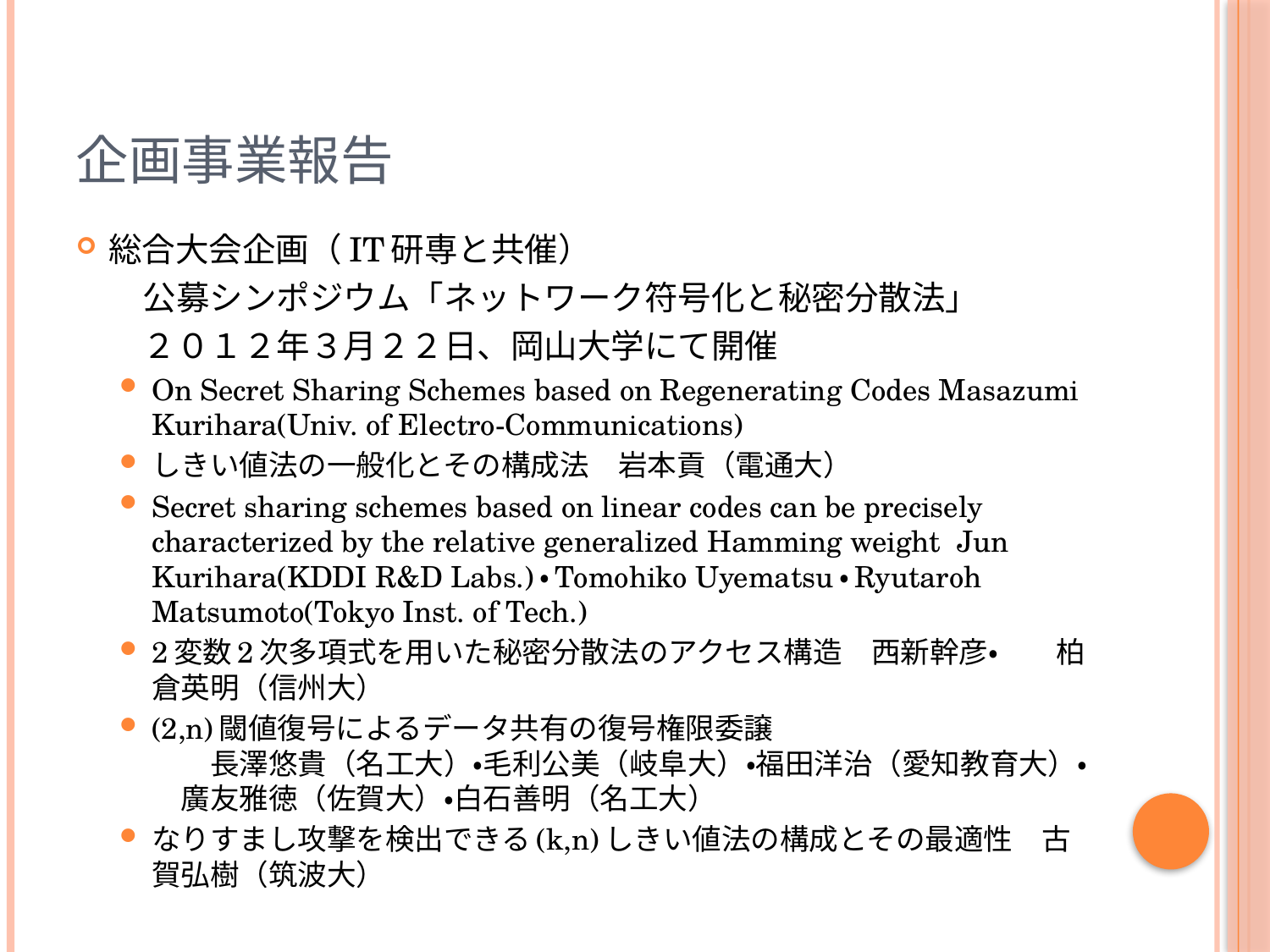

# 企画事業報告
総合大会企画（IT研専と共催）
　　公募シンポジウム「ネットワーク符号化と秘密分散法」
　　２０１２年３月２２日、岡山大学にて開催
On Secret Sharing Schemes based on Regenerating Codes Masazumi Kurihara(Univ. of Electro-Communications)
しきい値法の一般化とその構成法　岩本貢（電通大）
Secret sharing schemes based on linear codes can be precisely characterized by the relative generalized Hamming weight  Jun Kurihara(KDDI R&D Labs.)・Tomohiko Uyematsu・Ryutaroh Matsumoto(Tokyo Inst. of Tech.)
2変数2次多項式を用いた秘密分散法のアクセス構造　西新幹彦・　　柏倉英明（信州大）
(2,n)閾値復号によるデータ共有の復号権限委譲　　　　　　　　　　　　長澤悠貴（名工大）・毛利公美（岐阜大）・福田洋治（愛知教育大）・　廣友雅徳（佐賀大）・白石善明（名工大）
なりすまし攻撃を検出できる(k,n)しきい値法の構成とその最適性　古賀弘樹（筑波大）